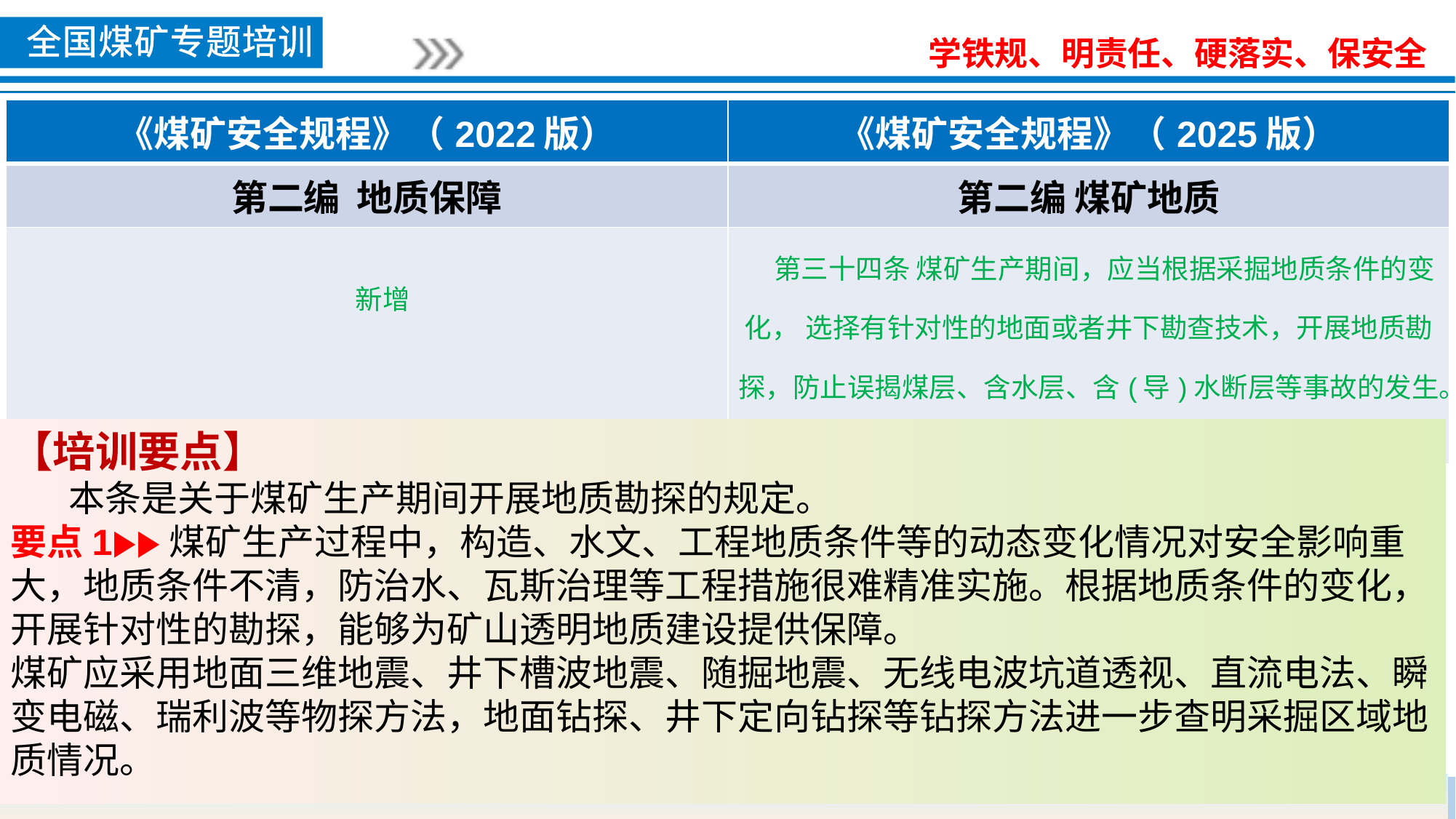

| 《煤矿安全规程》（2022版） | 《煤矿安全规程》（2025版） |
| --- | --- |
| 第二编 地质保障 | 第二编 煤矿地质 |
| 新增 | 第三十四条 煤矿生产期间，应当根据采掘地质条件的变化， 选择有针对性的地面或者井下勘查技术，开展地质勘探，防止误揭煤层、含水层、含(导)水断层等事故的发生。露天煤矿应当查清边坡地质条件，并开展滑坡危险性鉴定。 |
【培训要点】
      本条是关于煤矿生产期间开展地质勘探的规定。
要点1▶▶煤矿生产过程中，构造、水文、工程地质条件等的动态变化情况对安全影响重大，地质条件不清，防治水、瓦斯治理等工程措施很难精准实施。根据地质条件的变化，开展针对性的勘探，能够为矿山透明地质建设提供保障。
煤矿应采用地面三维地震、井下槽波地震、随掘地震、无线电波坑道透视、直流电法、瞬变电磁、瑞利波等物探方法，地面钻探、井下定向钻探等钻探方法进一步查明采掘区域地质情况。